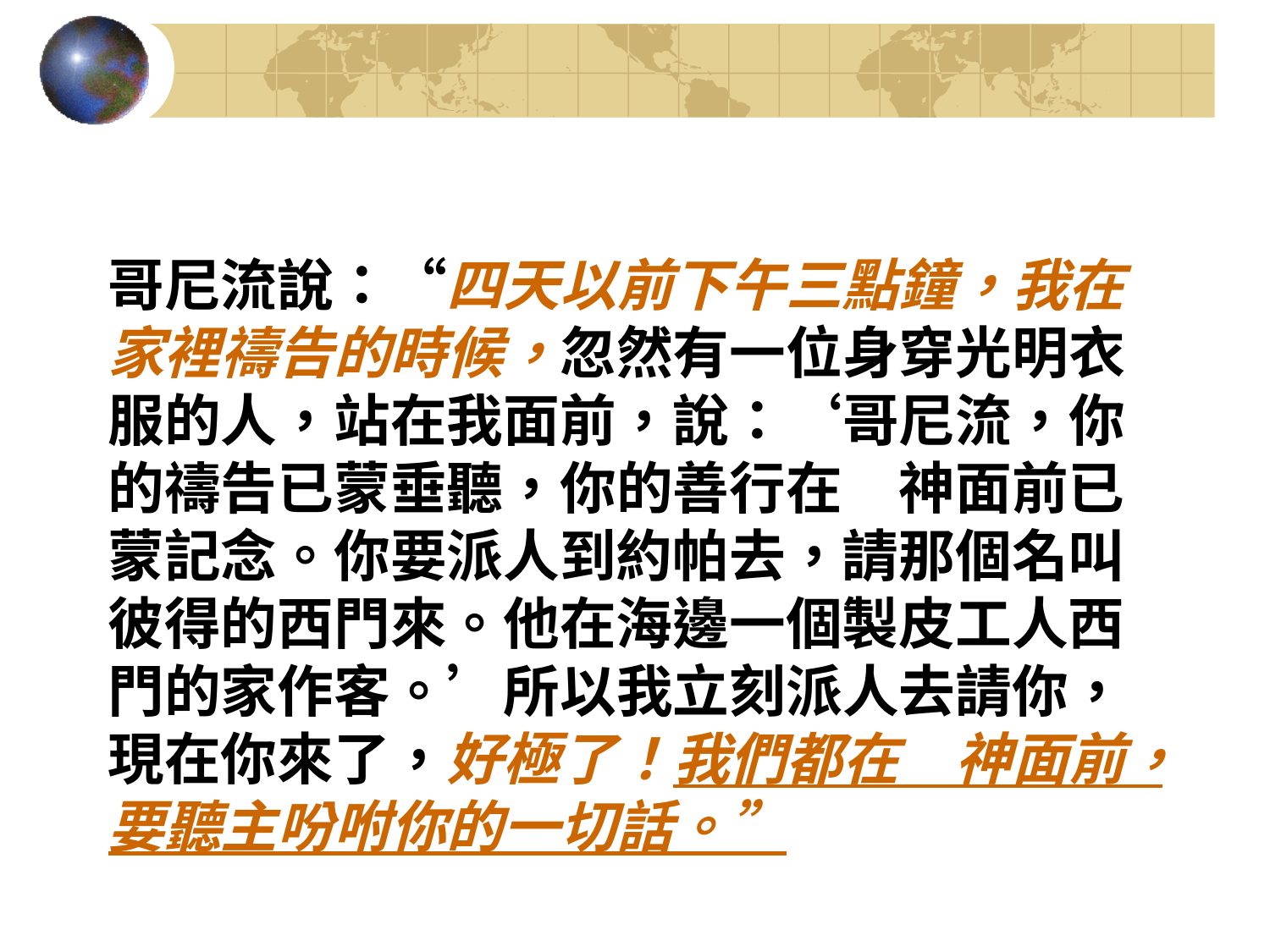

#
哥尼流說：“四天以前下午三點鐘，我在家裡禱告的時候，忽然有一位身穿光明衣服的人，站在我面前，說：‘哥尼流，你的禱告已蒙垂聽，你的善行在　神面前已蒙記念。你要派人到約帕去，請那個名叫彼得的西門來。他在海邊一個製皮工人西門的家作客。’所以我立刻派人去請你，現在你來了，好極了！我們都在　神面前，要聽主吩咐你的一切話。”